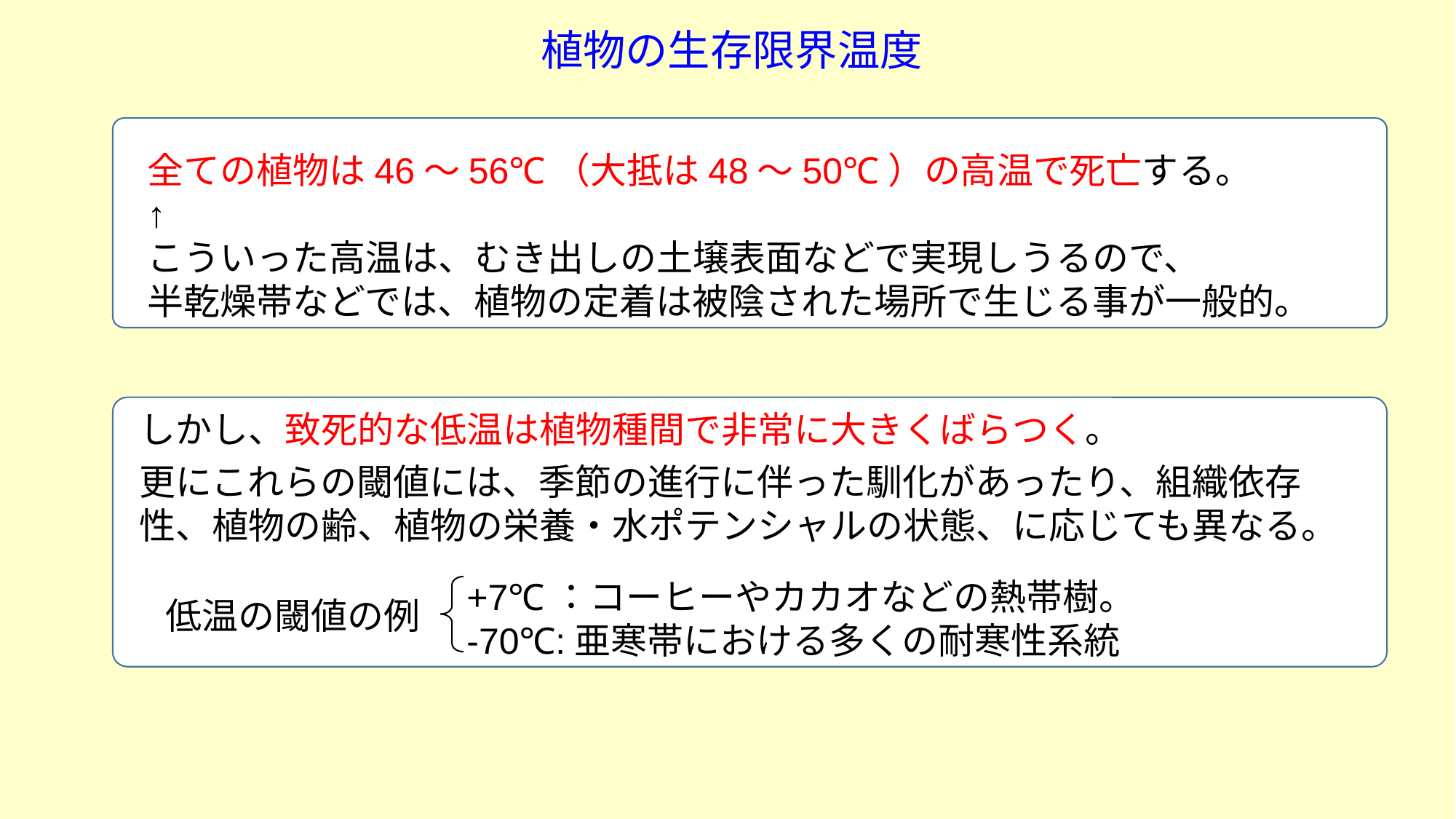

植物の生存限界温度
光合成と細胞分裂速度の温度依存性
↑気温低下による光合成速度の低下は、細胞分裂速度の減少よりもゆるやか。
気温0℃以下では、殆ど成長できないが、そこそこの光合成はできる。
全ての植物は46～56℃（大抵は48～50℃）の高温で死亡する。
↑
こういった高温は、むき出しの土壌表面などで実現しうるので、
半乾燥帯などでは、植物の定着は被陰された場所で生じる事が一般的。
光合成と細胞分裂速度の温度依存性
↑気温低下による光合成速度の低下は、細胞分裂速度の減少よりもゆるやか。
気温0℃以下では、殆ど成長できないが、そこそこの光合成はできる。
しかし、致死的な低温は植物種間で非常に大きくばらつく。
更にこれらの閾値には、季節の進行に伴った馴化があったり、組織依存性、植物の齢、植物の栄養・水ポテンシャルの状態、に応じても異なる。
	　		+7℃：コーヒーやカカオなどの熱帯樹。
	　		-70℃:亜寒帯における多くの耐寒性系統

低温の閾値の例